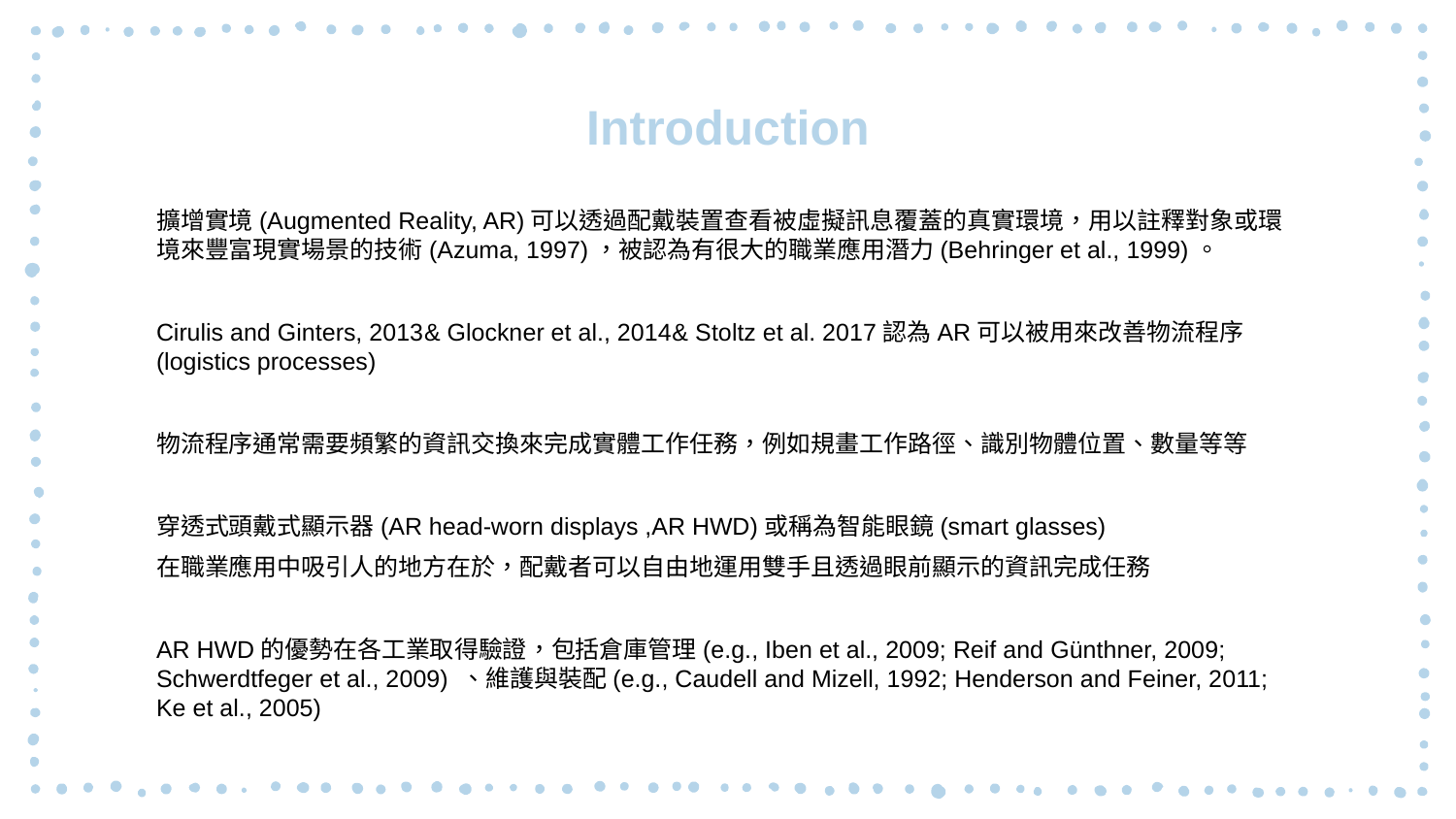

# Introduction
擴增實境(Augmented Reality, AR)可以透過配戴裝置查看被虛擬訊息覆蓋的真實環境，用以註釋對象或環境來豐富現實場景的技術(Azuma, 1997)，被認為有很大的職業應用潛力(Behringer et al., 1999)。

Cirulis and Ginters, 2013& Glockner et al., 2014& Stoltz et al. 2017認為AR可以被用來改善物流程序(logistics processes)

物流程序通常需要頻繁的資訊交換來完成實體工作任務，例如規畫工作路徑、識別物體位置、數量等等

穿透式頭戴式顯示器(AR head-worn displays ,AR HWD)或稱為智能眼鏡(smart glasses)
在職業應用中吸引人的地方在於，配戴者可以自由地運用雙手且透過眼前顯示的資訊完成任務

AR HWD的優勢在各工業取得驗證，包括倉庫管理(e.g., Iben et al., 2009; Reif and Günthner, 2009; Schwerdtfeger et al., 2009) 、維護與裝配(e.g., Caudell and Mizell, 1992; Henderson and Feiner, 2011; Ke et al., 2005)